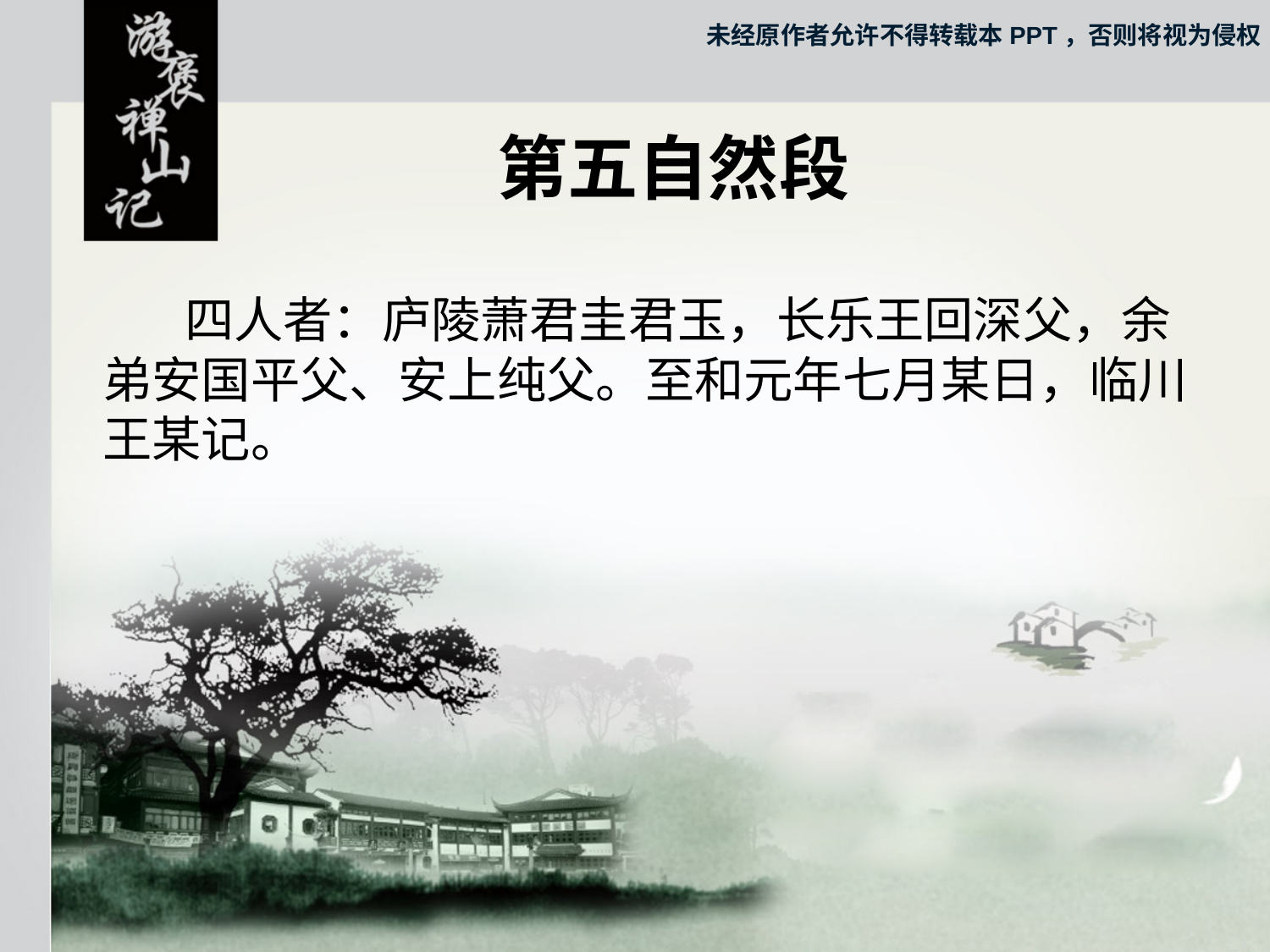

第五自然段
         四人者：庐陵萧君圭君玉，长乐王回深父，余弟安国平父、安上纯父。至和元年七月某日，临川王某记。